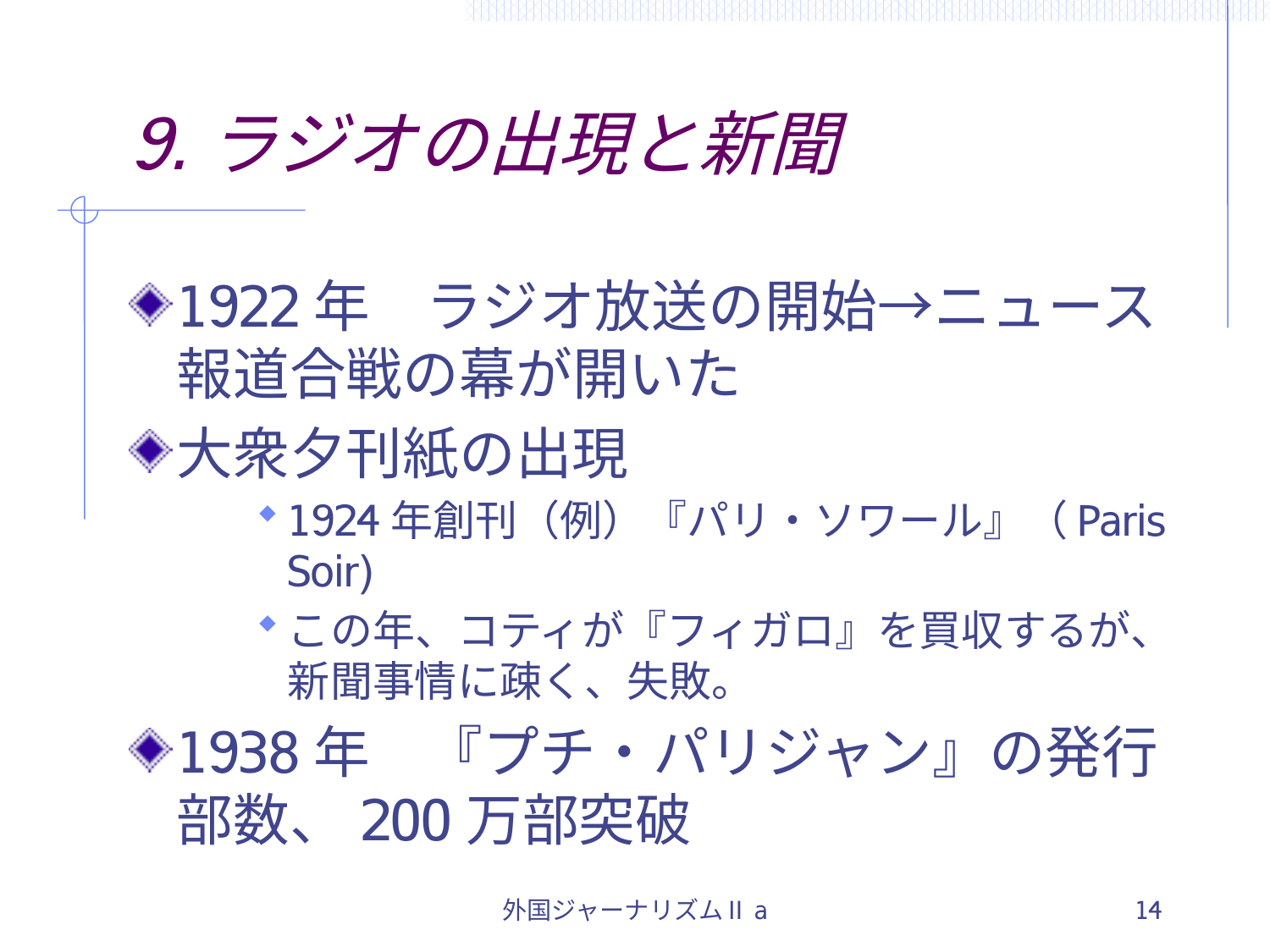

# 9.ラジオの出現と新聞
1922年　ラジオ放送の開始→ニュース報道合戦の幕が開いた
大衆夕刊紙の出現
1924年創刊（例）『パリ・ソワール』（Paris Soir)
この年、コティが『フィガロ』を買収するが、新聞事情に疎く、失敗。
1938年　『プチ・パリジャン』の発行部数、200万部突破
外国ジャーナリズムⅡa
14